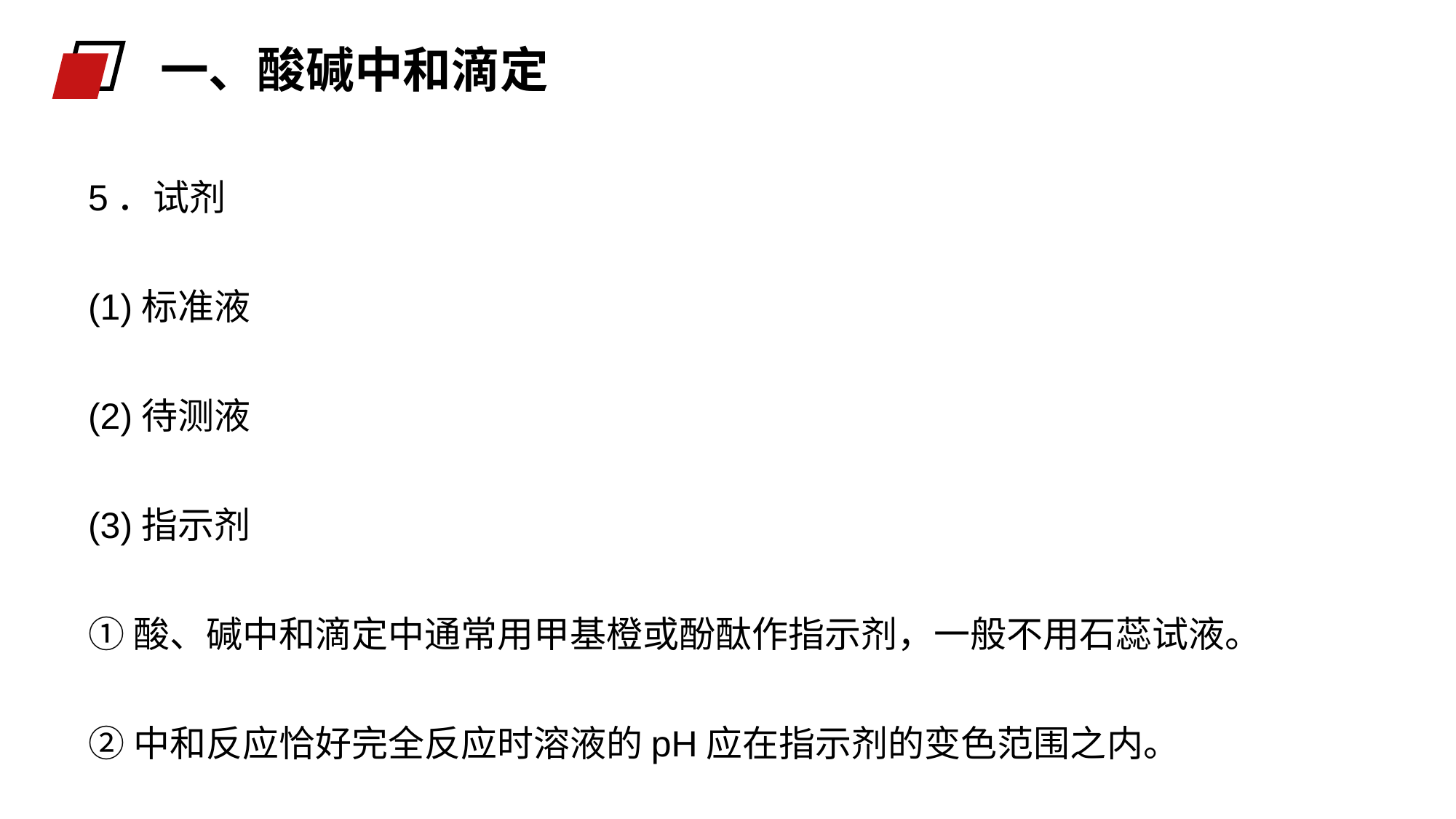

一、酸碱中和滴定
5．试剂
(1)标准液
(2)待测液
(3)指示剂
①酸、碱中和滴定中通常用甲基橙或酚酞作指示剂，一般不用石蕊试液。
②中和反应恰好完全反应时溶液的pH应在指示剂的变色范围之内。